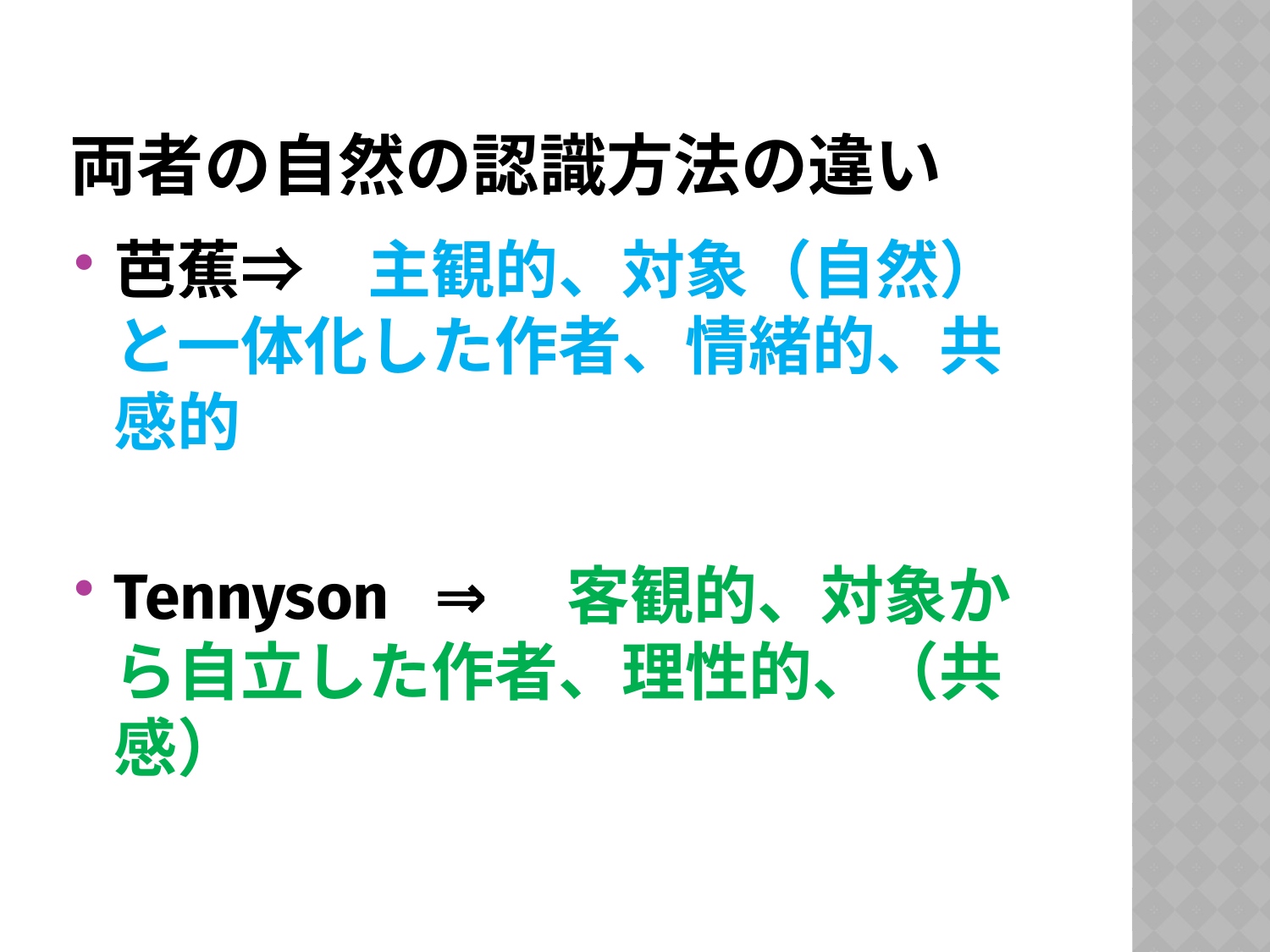

# 両者の自然の認識方法の違い
芭蕉⇒　主観的、対象（自然）と一体化した作者、情緒的、共感的

Tennyson   ⇒　客観的、対象から自立した作者、理性的、（共感）